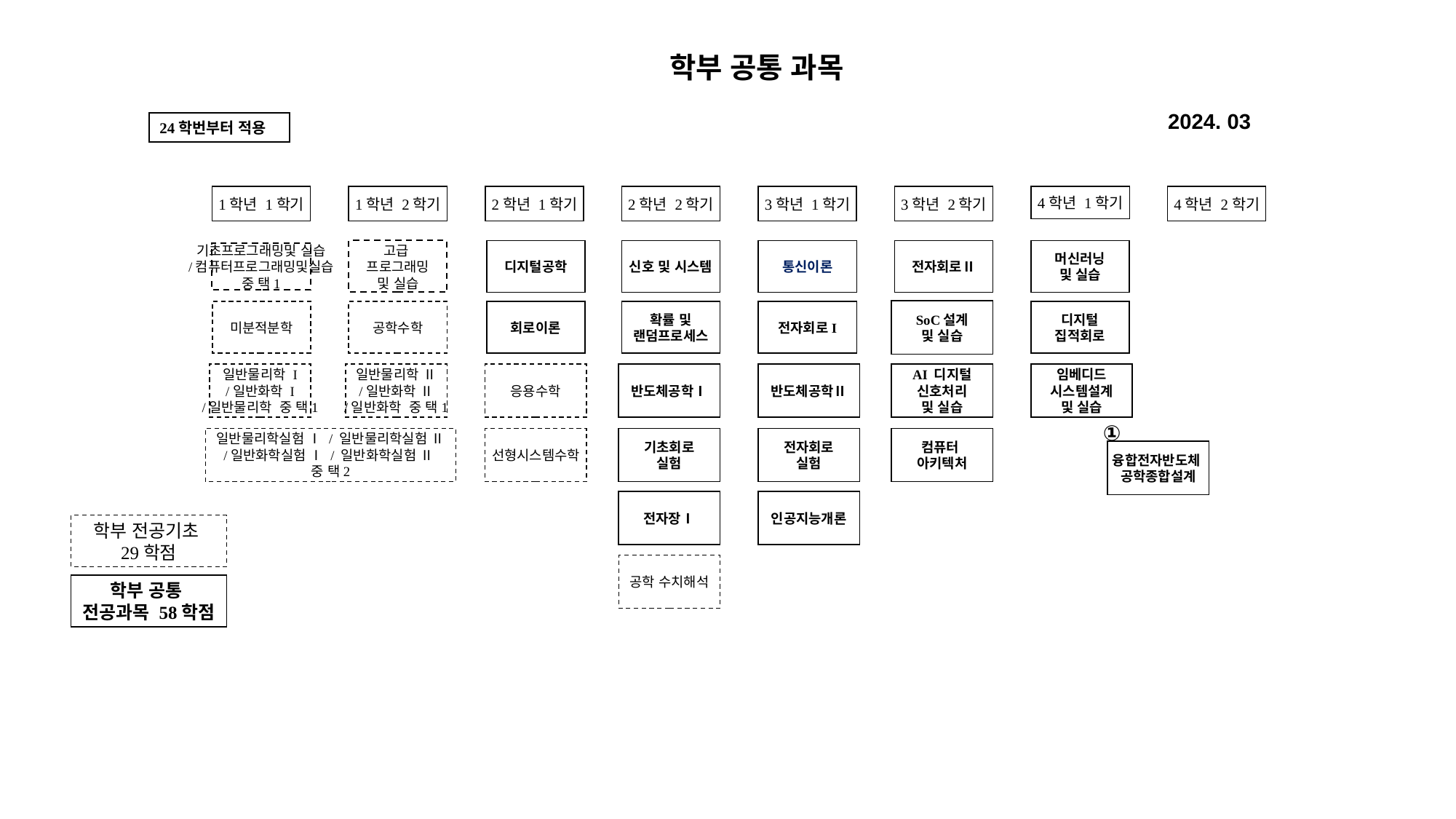

학부 공통 과목
2024. 03
24학번부터 적용
1학년 1학기
1학년 2학기
2학년 1학기
2학년 2학기
3학년 1학기
3학년 2학기
4학년 1학기
4학년 2학기
신호 및 시스템
통신이론
고급
프로그래밍
및 실습
디지털공학
전자회로Ⅱ
머신러닝
및 실습

기초프로그래밍및 실습
/컴퓨터프로그래밍및실습
중 택1

SoC설계
및 실습
공학수학
확률 및
랜덤프로세스
전자회로I
미분적분학
회로이론
디지털
집적회로
일반물리학 I
/일반화학 I
/일반물리학  중 택1
일반물리학 Ⅱ
/일반화학 Ⅱ
/일반화학  중 택1
응용수학
반도체공학Ⅰ
반도체공학Ⅱ
AI 디지털
신호처리
및 실습
임베디드
시스템설계
및 실습

융합전자반도체
공학종합설계
일반물리학실험 Ⅰ / 일반물리학실험 Ⅱ
/일반화학실험 Ⅰ / 일반화학실험 Ⅱ
중 택2
선형시스템수학
기초회로
실험
전자회로
실험
컴퓨터
아키텍처

전자장Ⅰ
인공지능개론
학부 전공기초
29학점
공학 수치해석
학부 공통
전공과목 58학점